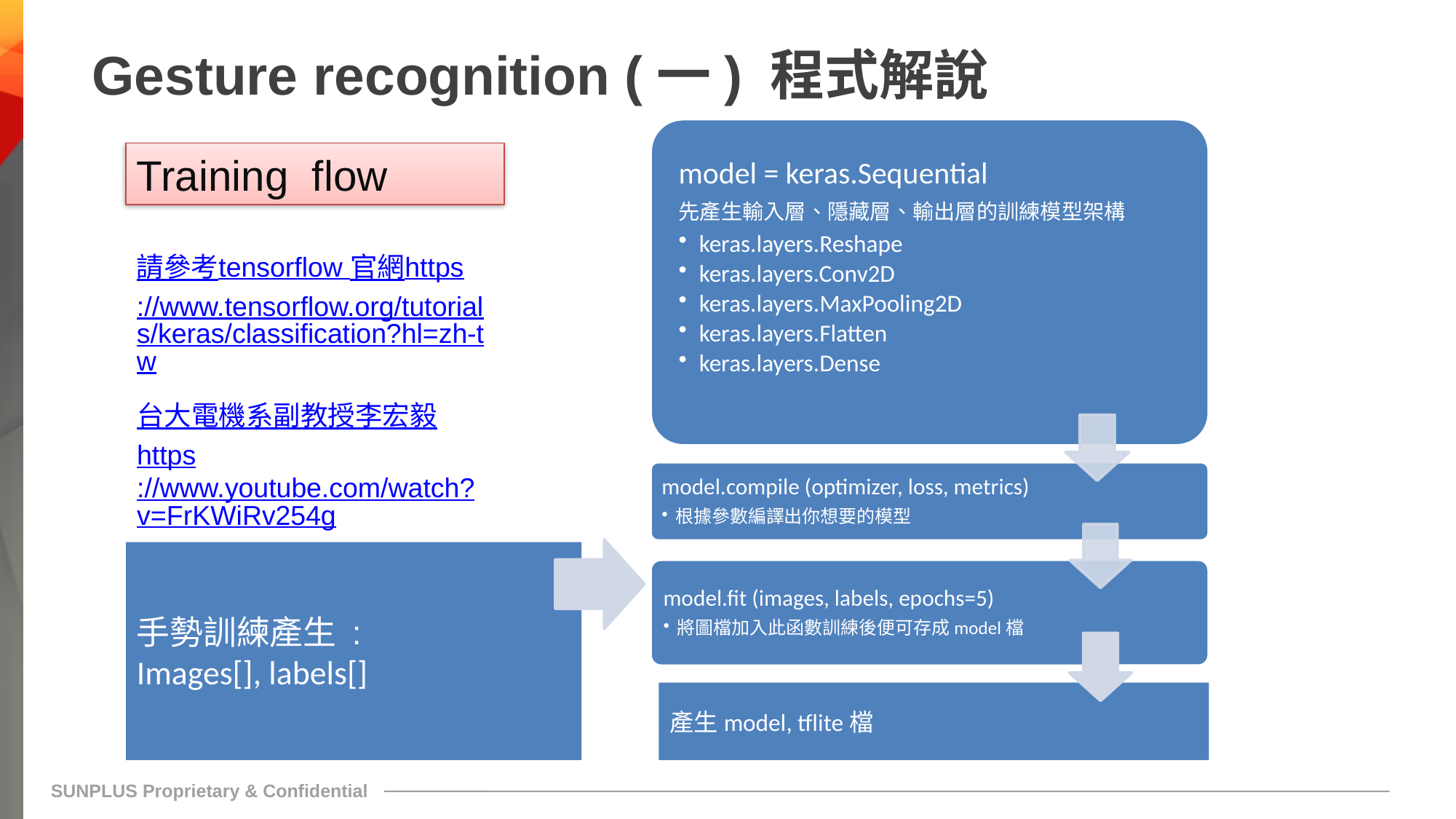

# Gesture recognition (一) 程式解說

Training  flow
model = keras.Sequential
先產生輸入層、隱藏層、輸出層的訓練模型架構
keras.layers.Reshape
keras.layers.Conv2D
keras.layers.MaxPooling2D
keras.layers.Flatten
keras.layers.Dense

model.compile (optimizer, loss, metrics)
根據參數編譯出你想要的模型
model.fit (images, labels, epochs=5)
將圖檔加入此函數訓練後便可存成model檔

請參考tensorflow 官網https://www.tensorflow.org/tutorials/keras/classification?hl=zh-tw
台大電機系副教授李宏毅https://www.youtube.com/watch?v=FrKWiRv254g

手勢訓練產生 :
Images[], labels[]

產生model, tflite檔